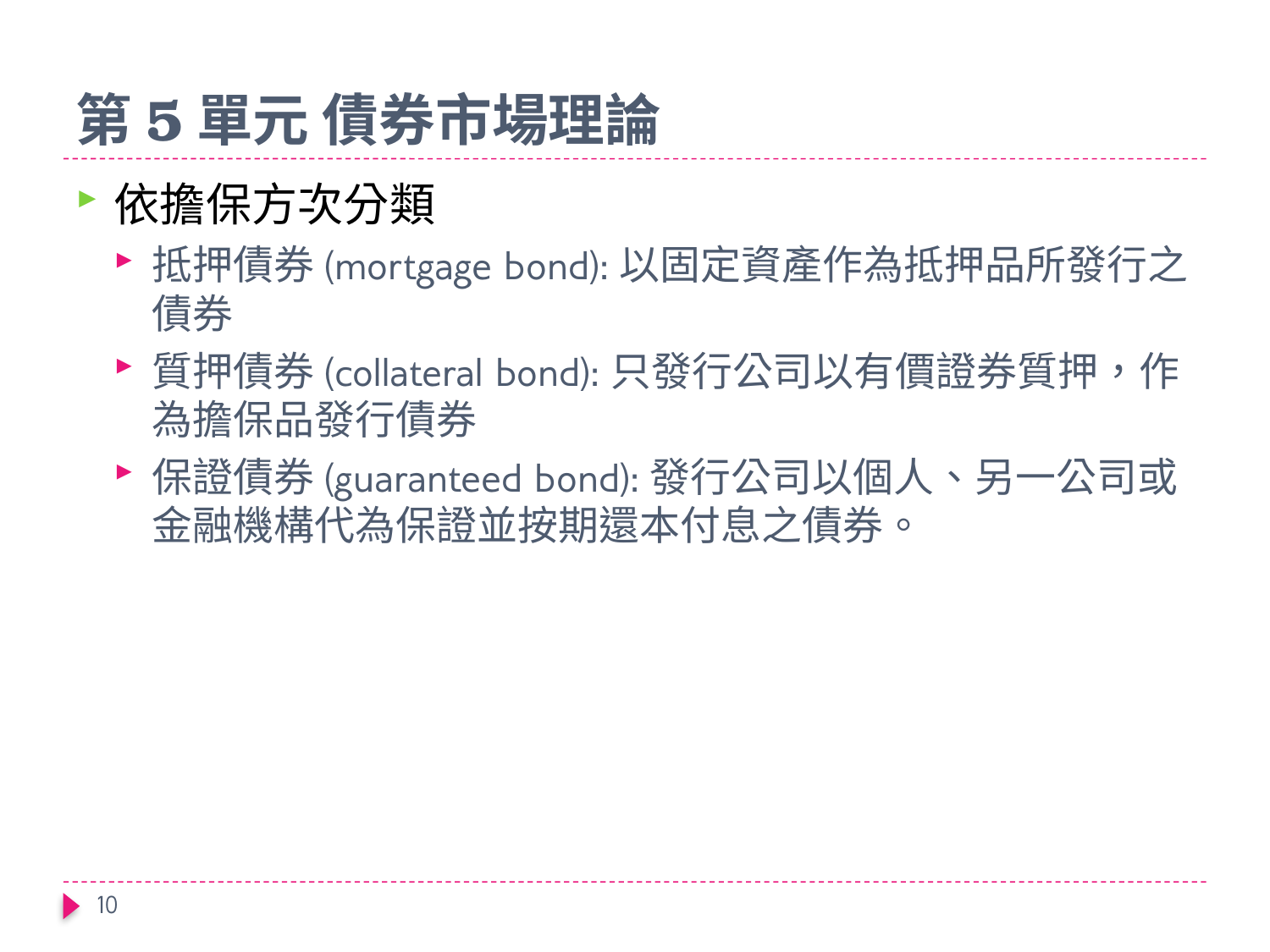

# 第5單元 債券市場理論
依擔保方次分類
抵押債券(mortgage bond):以固定資產作為抵押品所發行之債券
質押債券(collateral bond):只發行公司以有價證券質押，作為擔保品發行債券
保證債券(guaranteed bond):發行公司以個人、另一公司或金融機構代為保證並按期還本付息之債券。
10